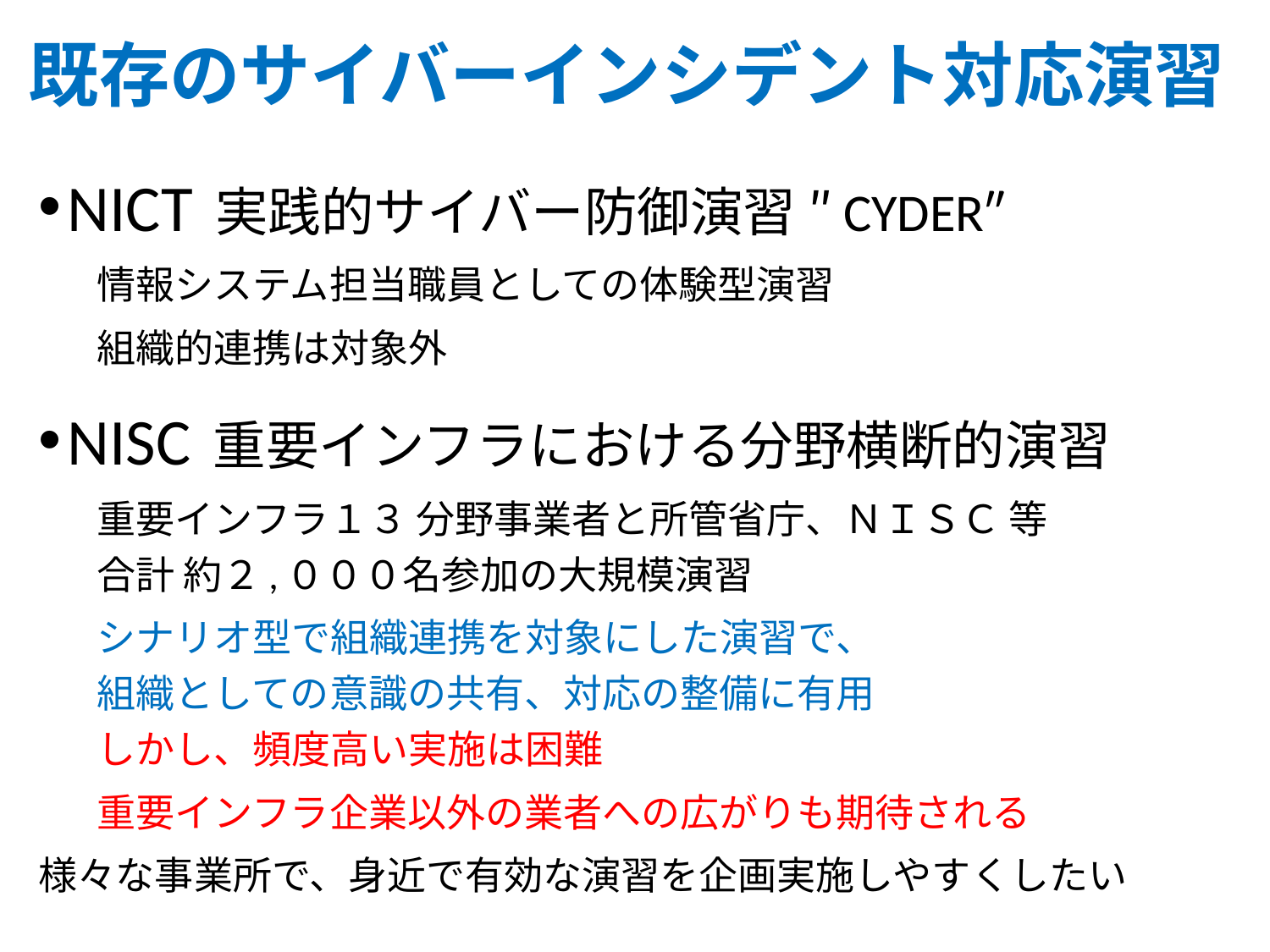

# 既存のサイバーインシデント対応演習
NICT 実践的サイバー防御演習 ″CYDER″
情報システム担当職員としての体験型演習
組織的連携は対象外
NISC 重要インフラにおける分野横断的演習
重要インフラ１３ 分野事業者と所管省庁、ＮＩＳＣ 等
合計 約２,０００名参加の大規模演習
シナリオ型で組織連携を対象にした演習で、
組織としての意識の共有、対応の整備に有用
しかし、頻度高い実施は困難
重要インフラ企業以外の業者への広がりも期待される
様々な事業所で、身近で有効な演習を企画実施しやすくしたい